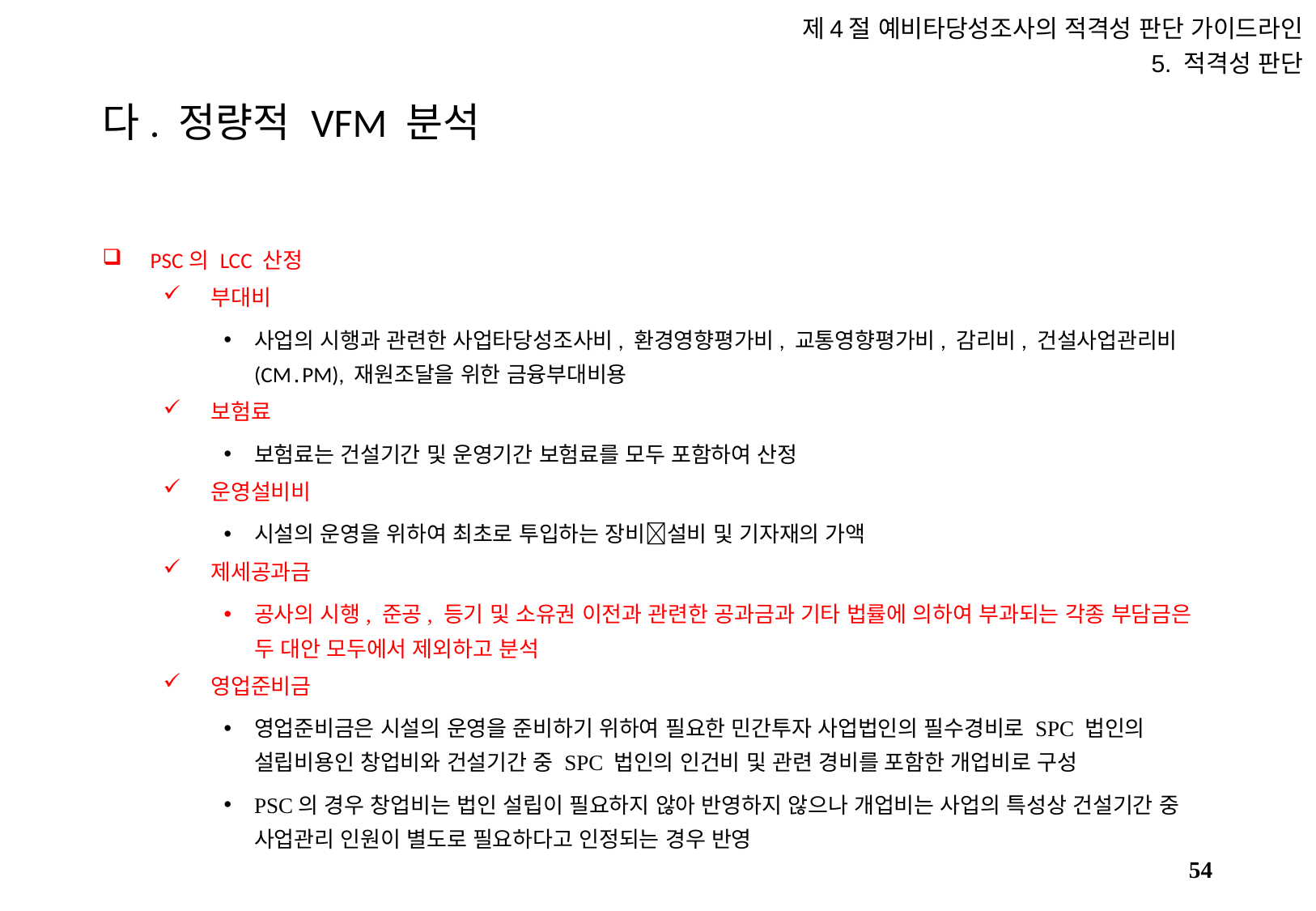

제4절 예비타당성조사의 적격성 판단 가이드라인
5. 적격성 판단
# 다. 정량적 VFM 분석
PSC의 LCC 산정
부대비
사업의 시행과 관련한 사업타당성조사비, 환경영향평가비, 교통영향평가비, 감리비, 건설사업관리비(CM․PM), 재원조달을 위한 금융부대비용
보험료
보험료는 건설기간 및 운영기간 보험료를 모두 포함하여 산정
운영설비비
시설의 운영을 위하여 최초로 투입하는 장비⋅설비 및 기자재의 가액
제세공과금
공사의 시행, 준공, 등기 및 소유권 이전과 관련한 공과금과 기타 법률에 의하여 부과되는 각종 부담금은 두 대안 모두에서 제외하고 분석
영업준비금
영업준비금은 시설의 운영을 준비하기 위하여 필요한 민간투자 사업법인의 필수경비로 SPC 법인의 설립비용인 창업비와 건설기간 중 SPC 법인의 인건비 및 관련 경비를 포함한 개업비로 구성
PSC의 경우 창업비는 법인 설립이 필요하지 않아 반영하지 않으나 개업비는 사업의 특성상 건설기간 중 사업관리 인원이 별도로 필요하다고 인정되는 경우 반영
54